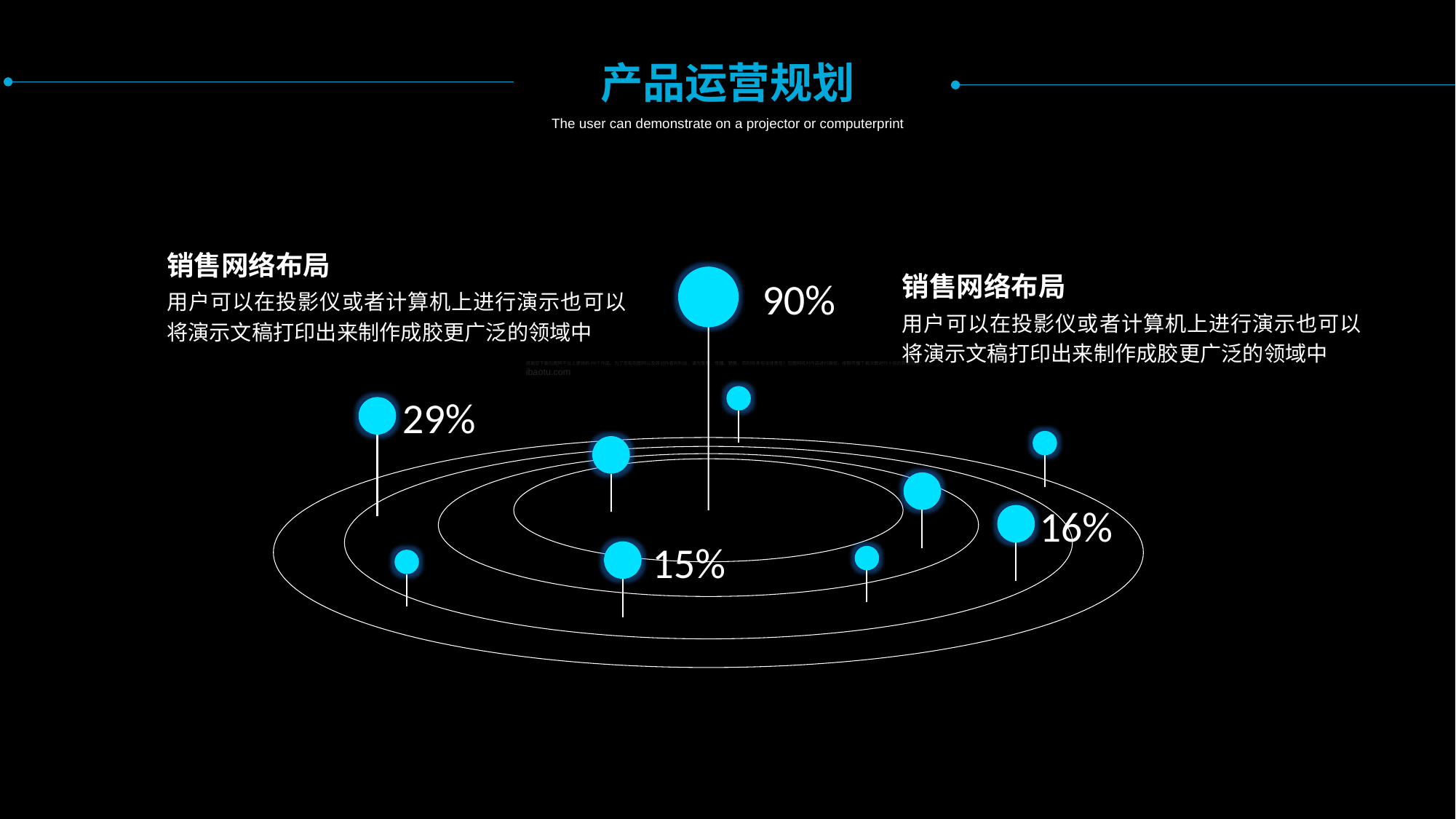

产品运营规划
The user can demonstrate on a projector or computerprint
销售网络布局
用户可以在投影仪或者计算机上进行演示也可以将演示文稿打印出来制作成胶更广泛的领域中
销售网络布局
用户可以在投影仪或者计算机上进行演示也可以将演示文稿打印出来制作成胶更广泛的领域中

90%
29%

16%

15%